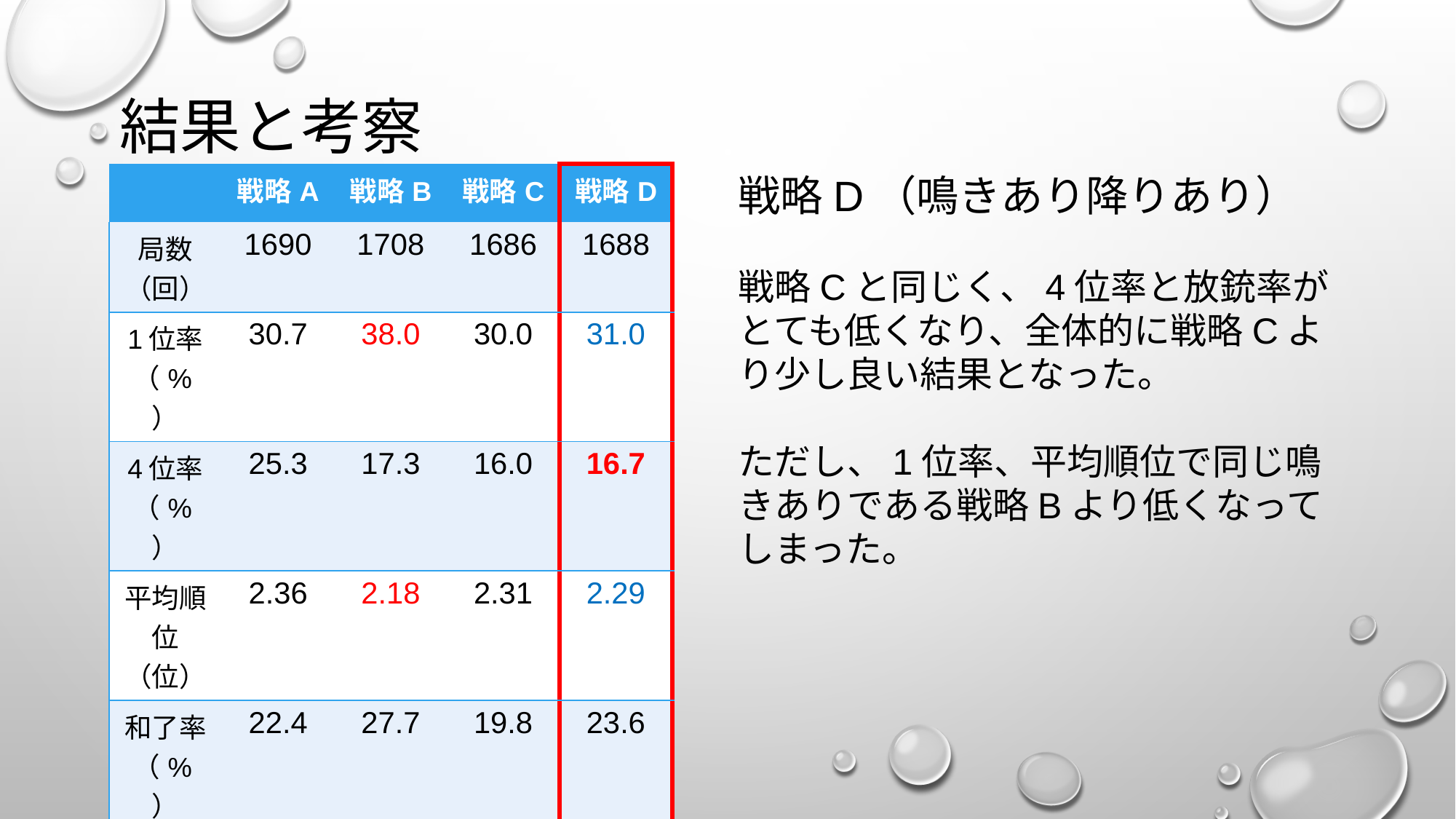

# 結果と考察
|  | 戦略A | 戦略B | 戦略C | 戦略D |
| --- | --- | --- | --- | --- |
| 局数（回） | 1690 | 1708 | 1686 | 1688 |
| 1位率（%） | 30.7 | 38.0 | 30.0 | 31.0 |
| 4位率（%） | 25.3 | 17.3 | 16.0 | 16.7 |
| 平均順位（位） | 2.36 | 2.18 | 2.31 | 2.29 |
| 和了率（%） | 22.4 | 27.7 | 19.8 | 23.6 |
| 放銃率（％） | 18.0 | 17.0 | 10.6 | 10.8 |
戦略D（鳴きあり降りあり）

戦略Cと同じく、4位率と放銃率がとても低くなり、全体的に戦略Cより少し良い結果となった。

ただし、1位率、平均順位で同じ鳴きありである戦略Bより低くなってしまった。